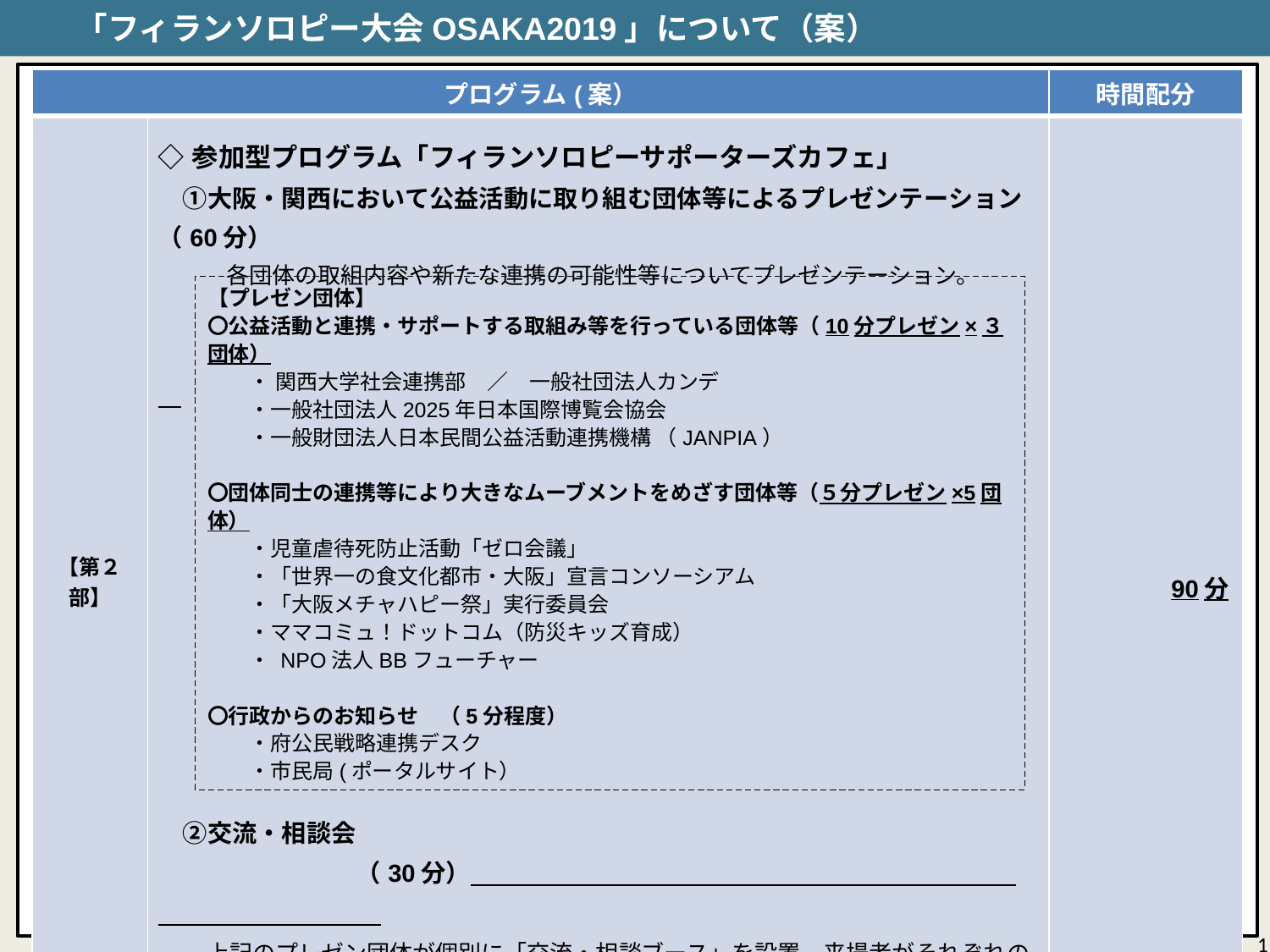

「フィランソロピー大会OSAKA2019」について（案）

| プログラム(案） |  | 時間配分 |
| --- | --- | --- |
| 【第２部】 | ◇参加型プログラム「フィランソロピーサポーターズカフェ」 　①大阪・関西において公益活動に取り組む団体等によるプレゼンテーション（60分） 　　　各団体の取組内容や新たな連携の可能性等についてプレゼンテーション。　 　 　 　 　 　②交流・相談会　　　　　　　　　　　　　　　　　　　　　　　　　　　　　　　　　　　（30分）　　　　　　　　　　　　　　　　　　　　　　　　　　　　　　　 　 上記のプレゼン団体が個別に「交流・相談ブース」を設置。来場者がそれぞれのブースに分かれ、 　　個別に交流・相談を行う（ブース設置のみの団体もあり）。 | 90分 |
【プレゼン団体】
〇公益活動と連携・サポートする取組み等を行っている団体等（10分プレゼン×３団体）
　　・ 関西大学社会連携部　／　一般社団法人カンデ
　　・一般社団法人2025年日本国際博覧会協会
　　・一般財団法人日本民間公益活動連携機構 （JANPIA）

〇団体同士の連携等により大きなムーブメントをめざす団体等（５分プレゼン×5団体）
　　・児童虐待死防止活動「ゼロ会議」
　　・「世界一の食文化都市・大阪」宣言コンソーシアム
　　・「大阪メチャハピー祭」実行委員会
　　・ママコミュ！ドットコム（防災キッズ育成）
　　・ NPO法人BBフューチャー

〇行政からのお知らせ　（5分程度）
　　・府公民戦略連携デスク
　　・市民局(ポータルサイト）
1